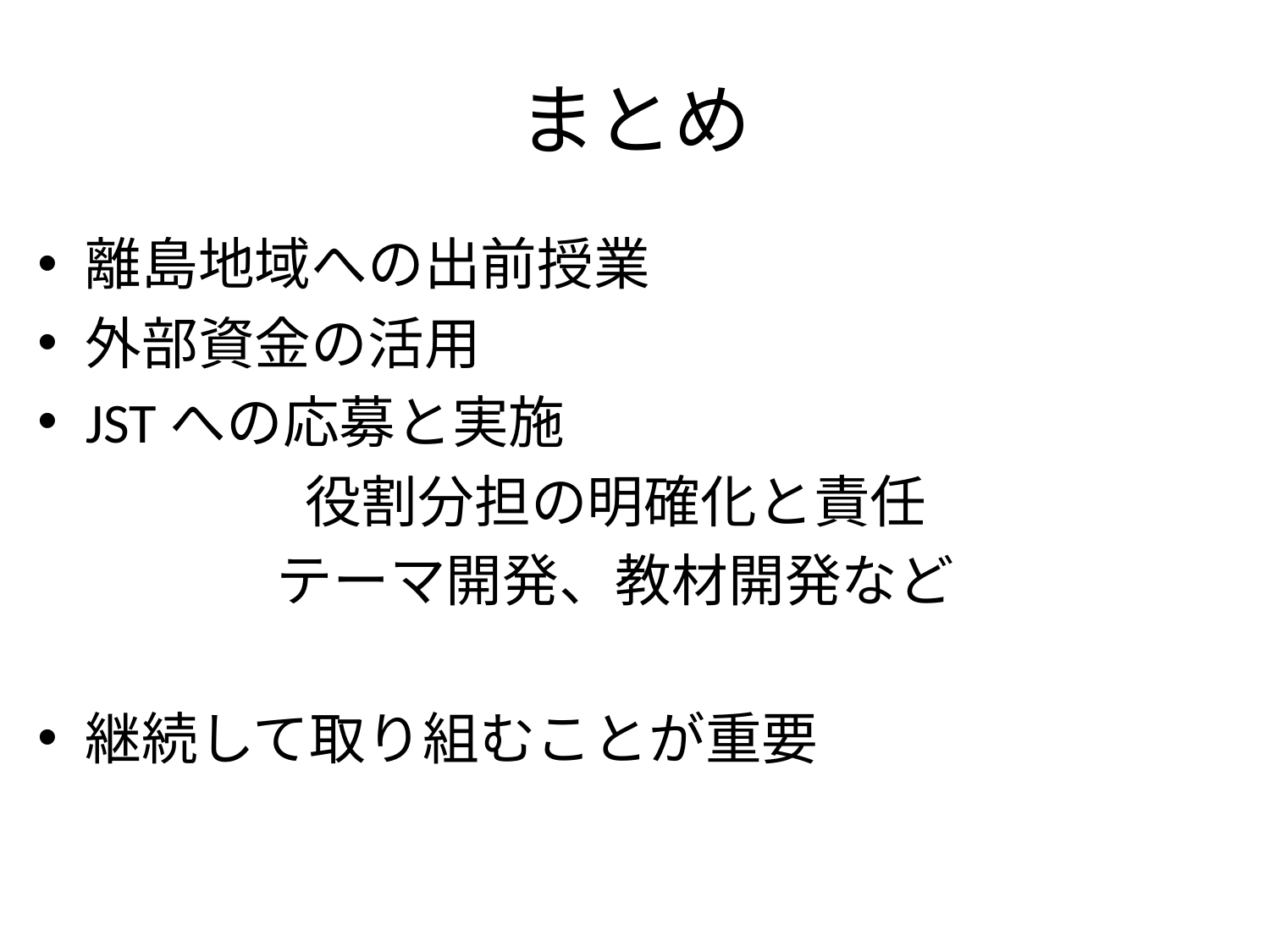

# まとめ
離島地域への出前授業
外部資金の活用
JSTへの応募と実施
役割分担の明確化と責任
テーマ開発、教材開発など

継続して取り組むことが重要